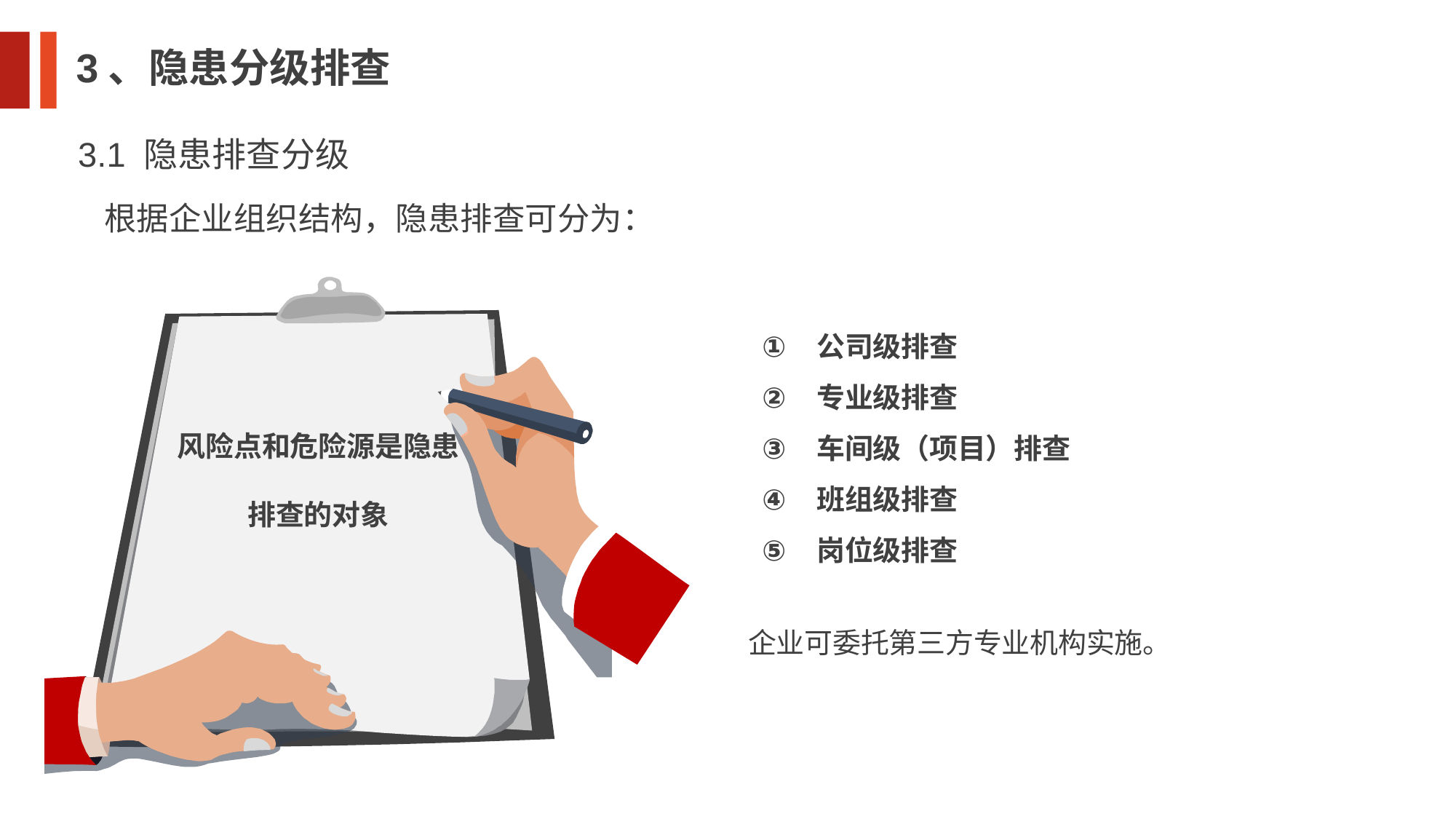

3、隐患分级排查
3.1 隐患排查分级
根据企业组织结构，隐患排查可分为：

公司级排查
专业级排查
车间级（项目）排查
班组级排查
岗位级排查
风险点和危险源是隐患排查的对象
企业可委托第三方专业机构实施。